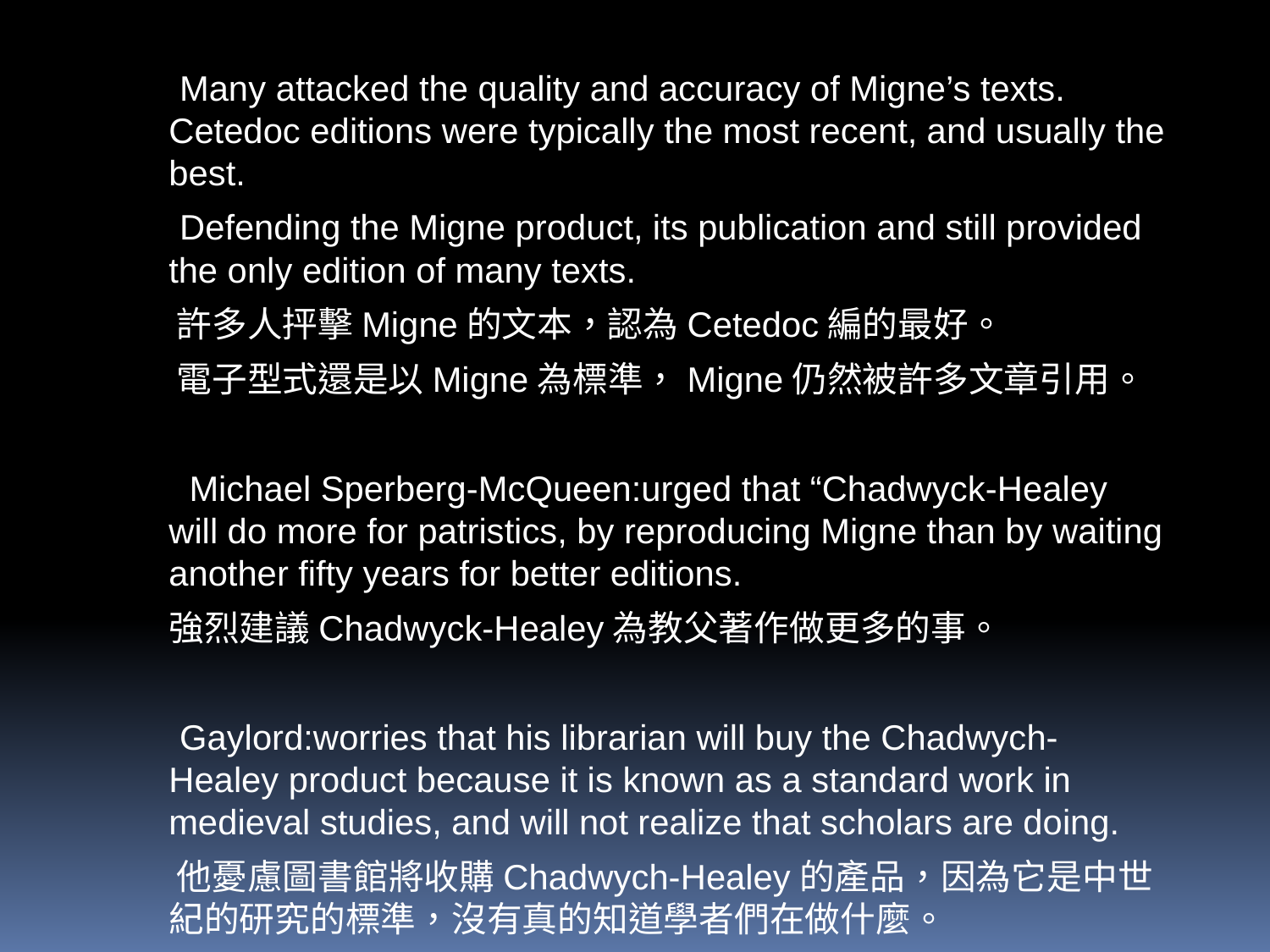

Many attacked the quality and accuracy of Migne’s texts. Cetedoc editions were typically the most recent, and usually the best.
      Defending the Migne product, its publication and still provided the only edition of many texts.
      許多人抨擊Migne的文本，認為Cetedoc編的最好。
      電子型式還是以Migne為標準，Migne仍然被許多文章引用。

       Michael Sperberg-McQueen:urged that “Chadwyck-Healey will do more for patristics, by reproducing Migne than by waiting another fifty years for better editions.
     強烈建議Chadwyck-Healey為教父著作做更多的事。

      Gaylord:worries that his librarian will buy the Chadwych-Healey product because it is known as a standard work in medieval studies, and will not realize that scholars are doing.
      他憂慮圖書館將收購Chadwych-Healey的產品，因為它是中世紀的研究的標準，沒有真的知道學者們在做什麼。